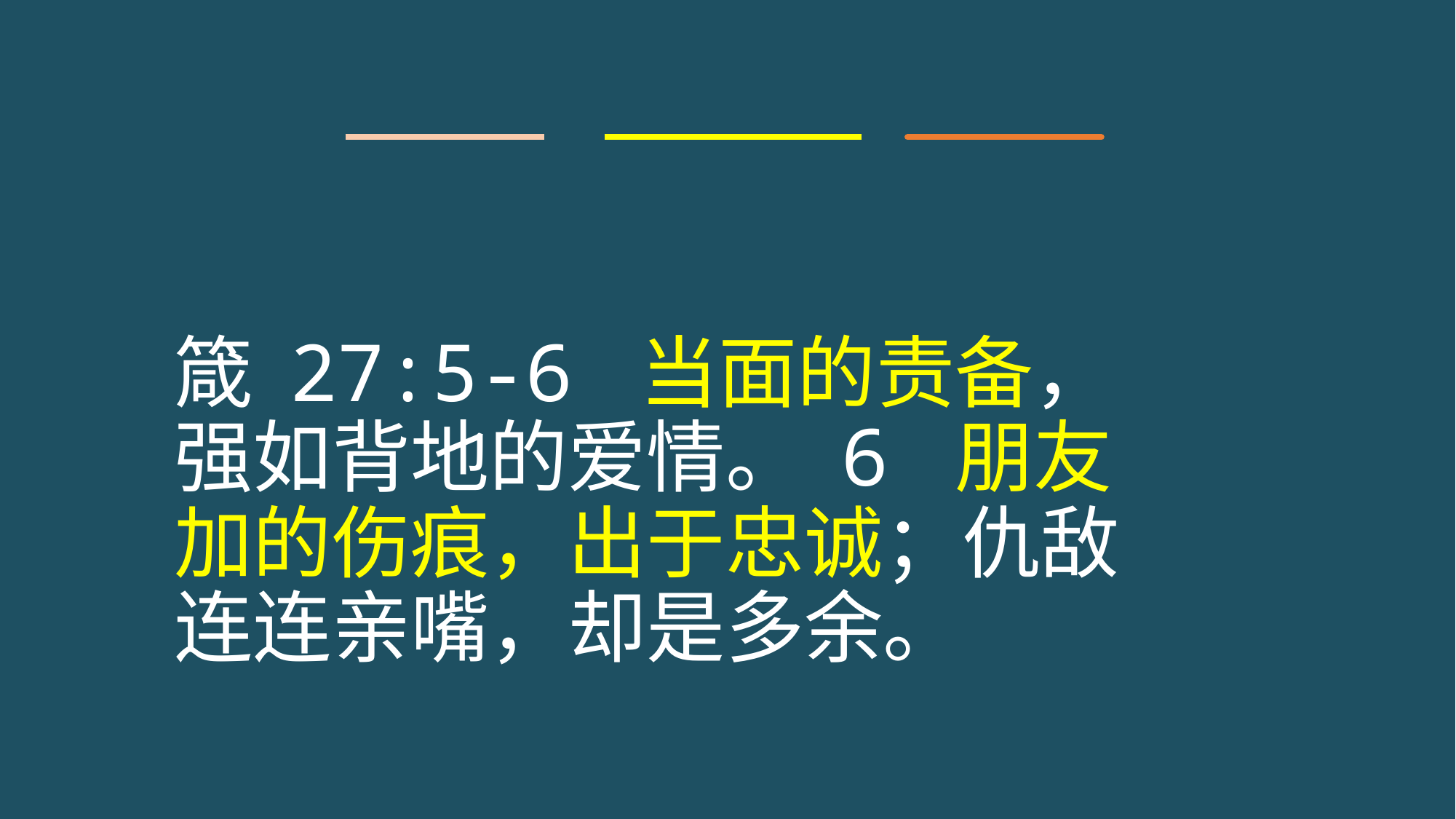

箴 27:5-6 当面的责备，强如背地的爱情。 6 朋友加的伤痕，出于忠诚；仇敌连连亲嘴，却是多余。